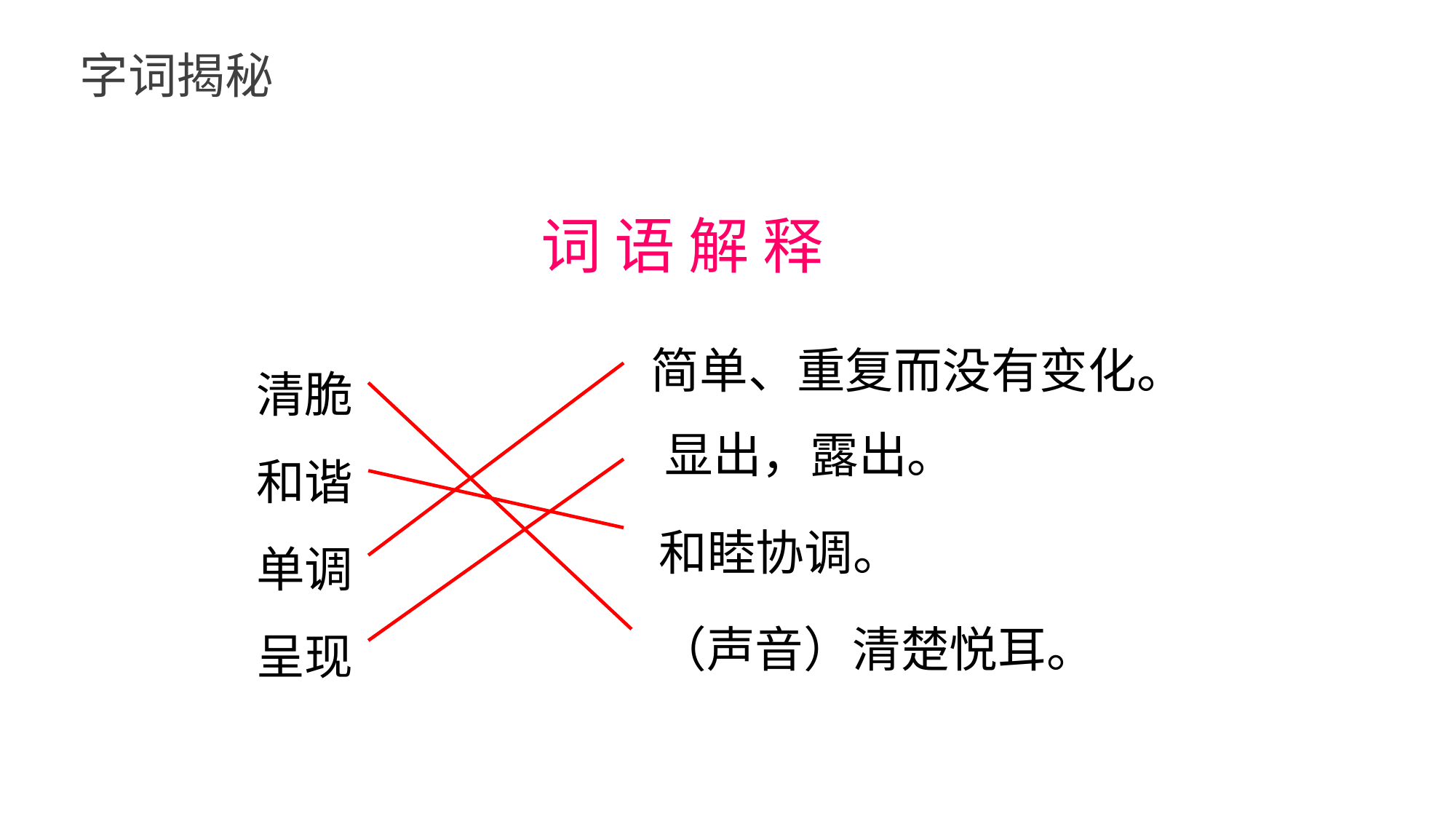

字词揭秘
词 语 解 释
简单、重复而没有变化。
清脆
和谐
单调
呈现
显出，露出。
和睦协调。
（声音）清楚悦耳。